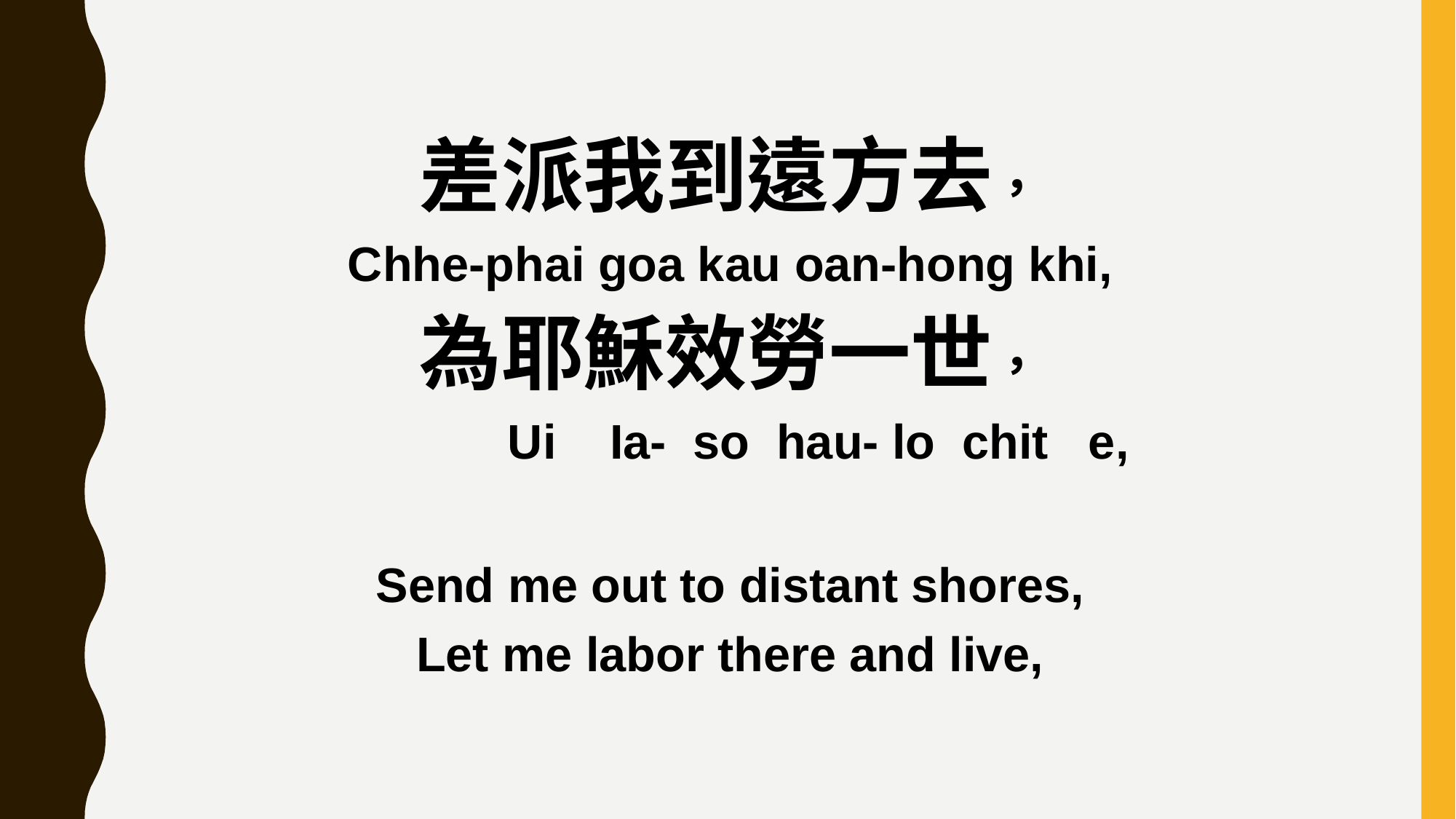

差派我到遠方去，
Chhe-phai goa kau oan-hong khi,
為耶穌效勞一世，
                       Ui    Ia-  so  hau- lo  chit   e,

Send me out to distant shores,
Let me labor there and live,